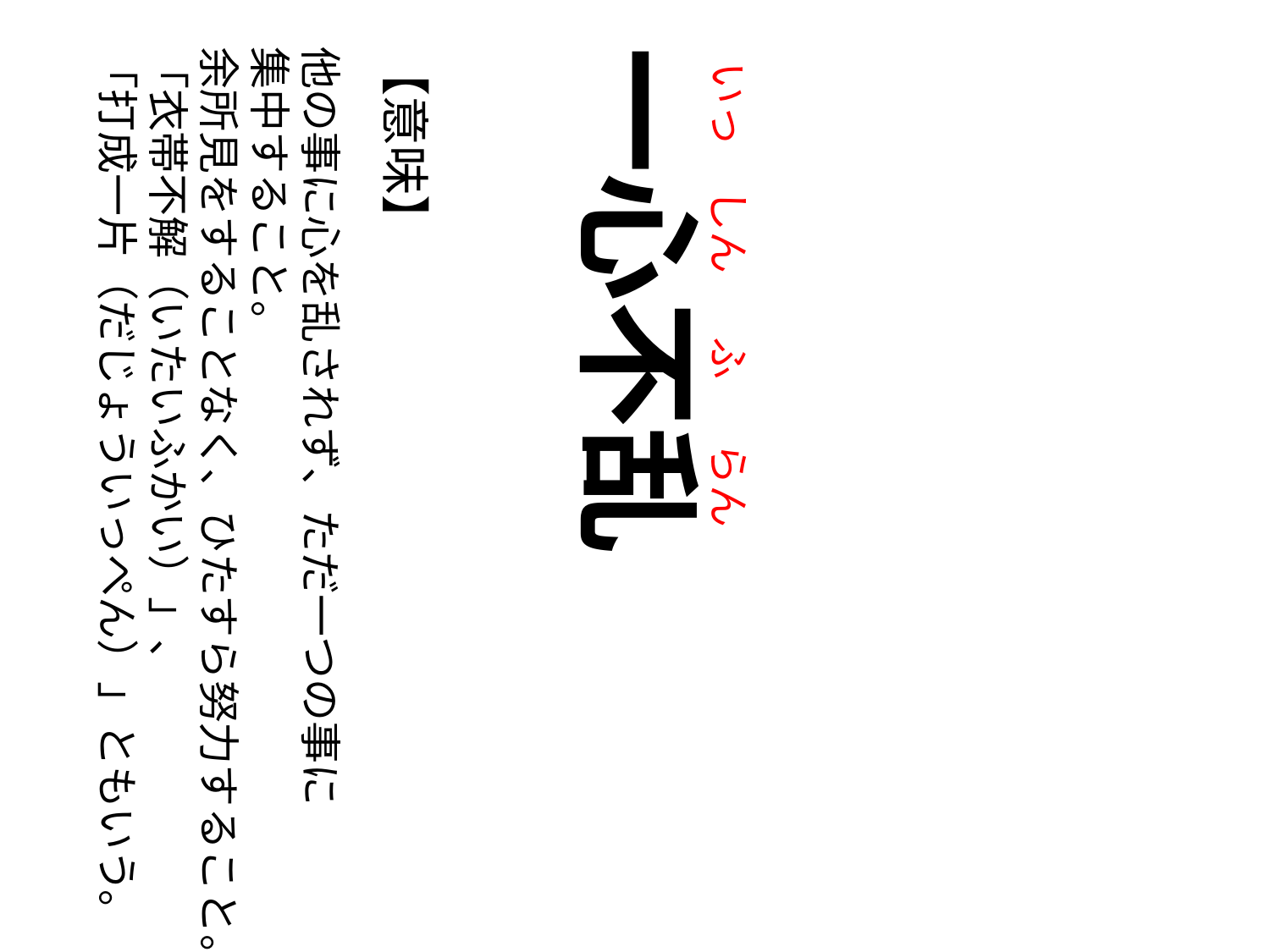

いっ
しん
ふ
らん
【意味】

他の事に心を乱されず、ただ一つの事に
集中すること。
余所見をすることなく、ひたすら努力すること。
「衣帯不解（いたいふかい）」、
「打成一片（だじょういっぺん）」ともいう。
一心不乱